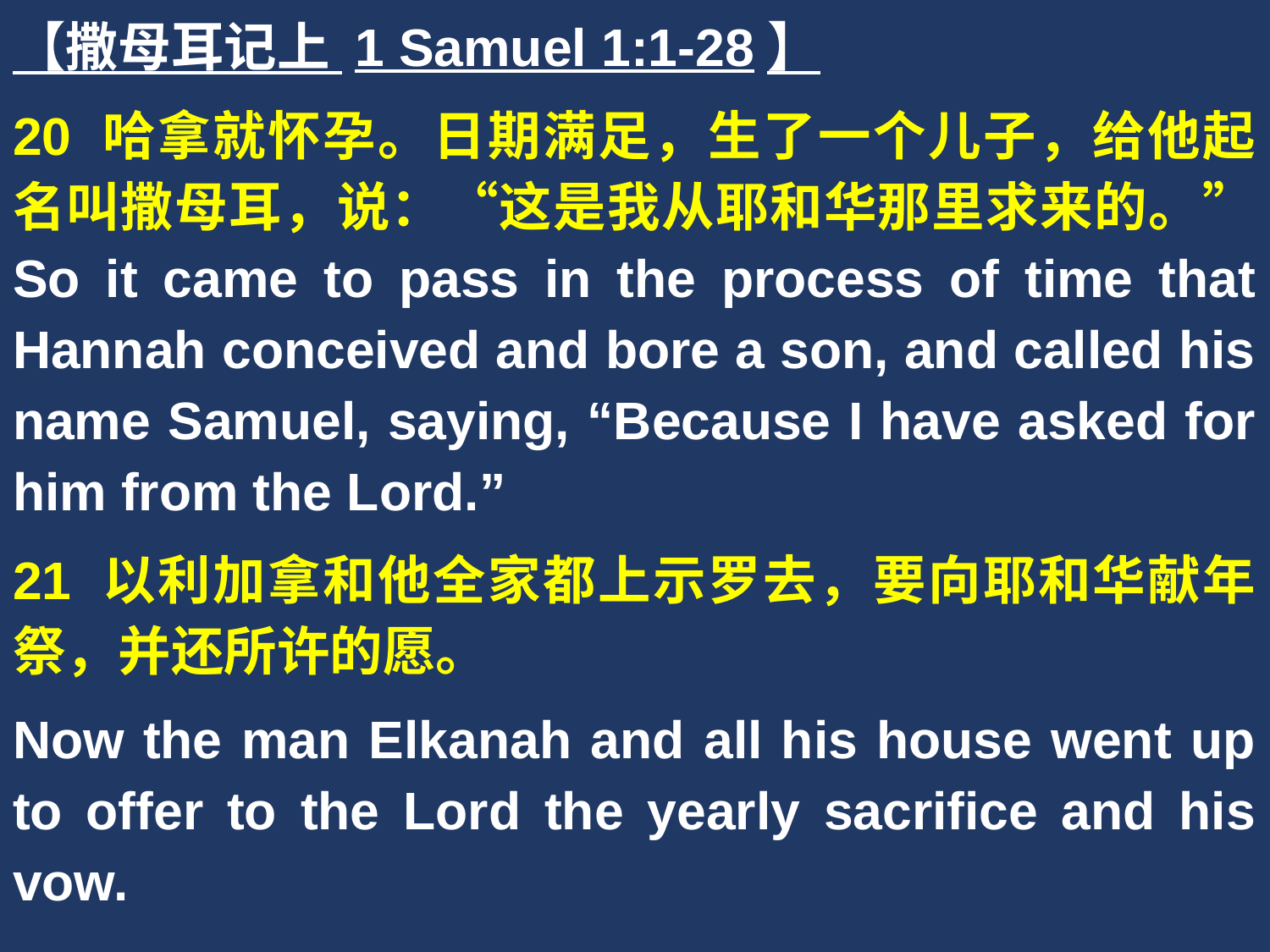

【撒母耳记上 1 Samuel 1:1-28】
20 哈拿就怀孕。日期满足，生了一个儿子，给他起名叫撒母耳，说：“这是我从耶和华那里求来的。” So it came to pass in the process of time that Hannah conceived and bore a son, and called his name Samuel, saying, “Because I have asked for him from the Lord.”
21 以利加拿和他全家都上示罗去，要向耶和华献年祭，并还所许的愿。
Now the man Elkanah and all his house went up to offer to the Lord the yearly sacrifice and his vow.